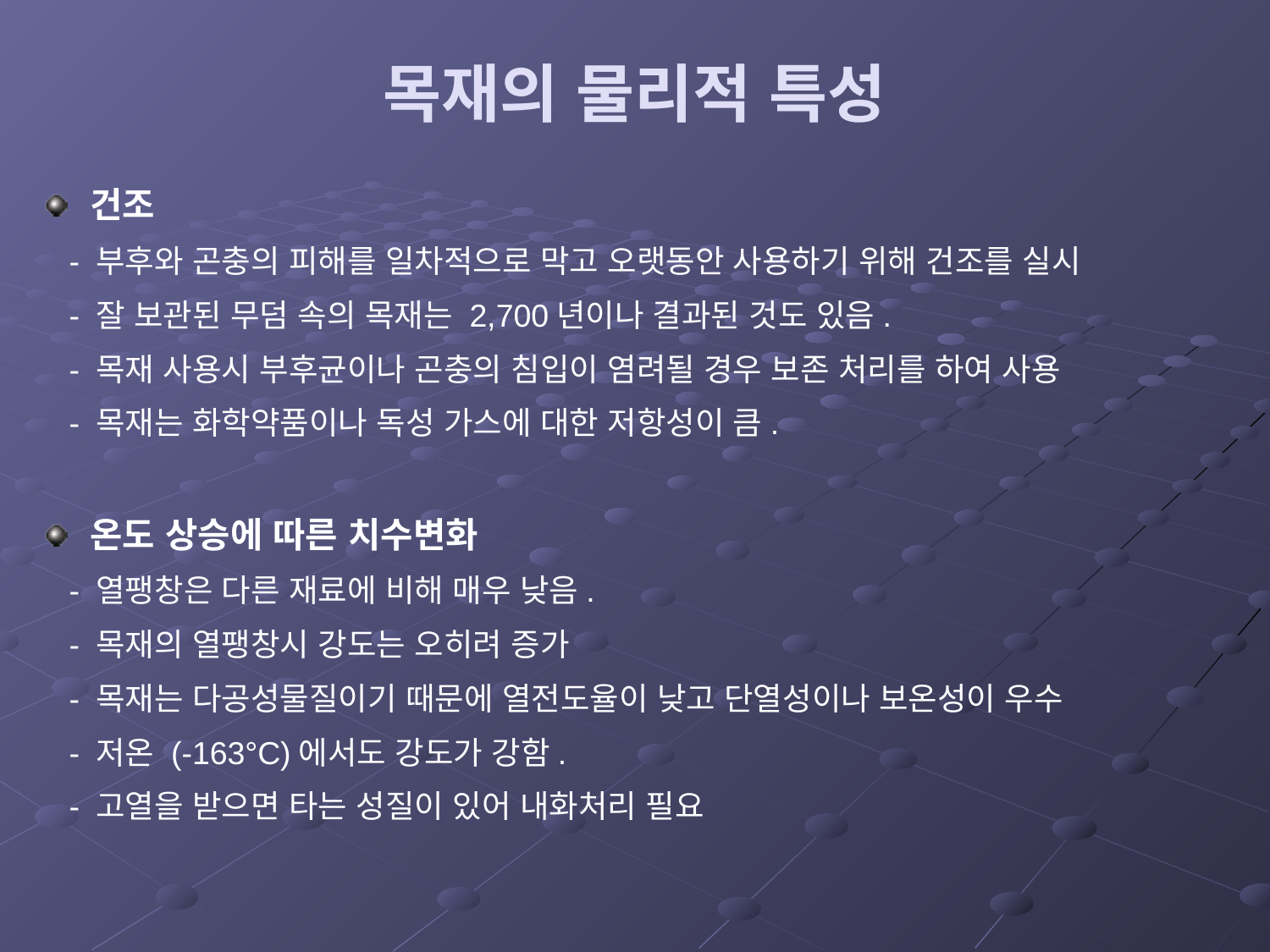

# 목재의 물리적 특성
건조
   - 부후와 곤충의 피해를 일차적으로 막고 오랫동안 사용하기 위해 건조를 실시
   - 잘 보관된 무덤 속의 목재는 2,700년이나 결과된 것도 있음.
   - 목재 사용시 부후균이나 곤충의 침입이 염려될 경우 보존 처리를 하여 사용
   - 목재는 화학약품이나 독성 가스에 대한 저항성이 큼.

온도 상승에 따른 치수변화
   - 열팽창은 다른 재료에 비해 매우 낮음.
   - 목재의 열팽창시 강도는 오히려 증가
   - 목재는 다공성물질이기 때문에 열전도율이 낮고 단열성이나 보온성이 우수
   - 저온 (-163°C)에서도 강도가 강함.
   - 고열을 받으면 타는 성질이 있어 내화처리 필요